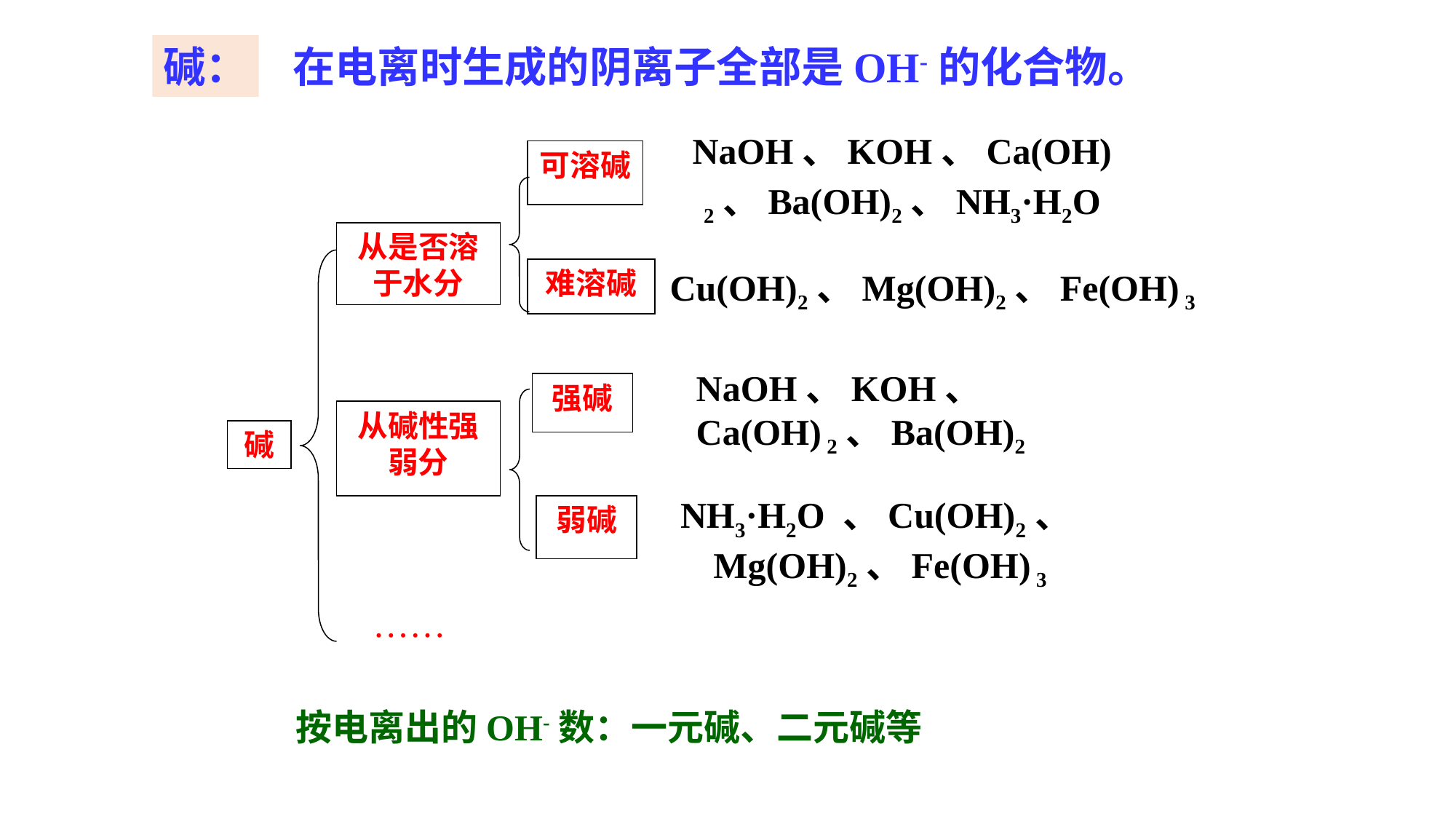

碱：
在电离时生成的阴离子全部是OH-的化合物。
NaOH、KOH、Ca(OH) 2、Ba(OH)2、NH3·H2O
可溶碱

从是否溶于水分

难溶碱
Cu(OH)2、Mg(OH)2、Fe(OH) 3
NaOH、KOH、
Ca(OH) 2、Ba(OH)2
强碱

从碱性强弱分
碱
NH3·H2O 、Cu(OH)2、Mg(OH)2、Fe(OH) 3
弱碱
……
按电离出的OH-数：一元碱、二元碱等